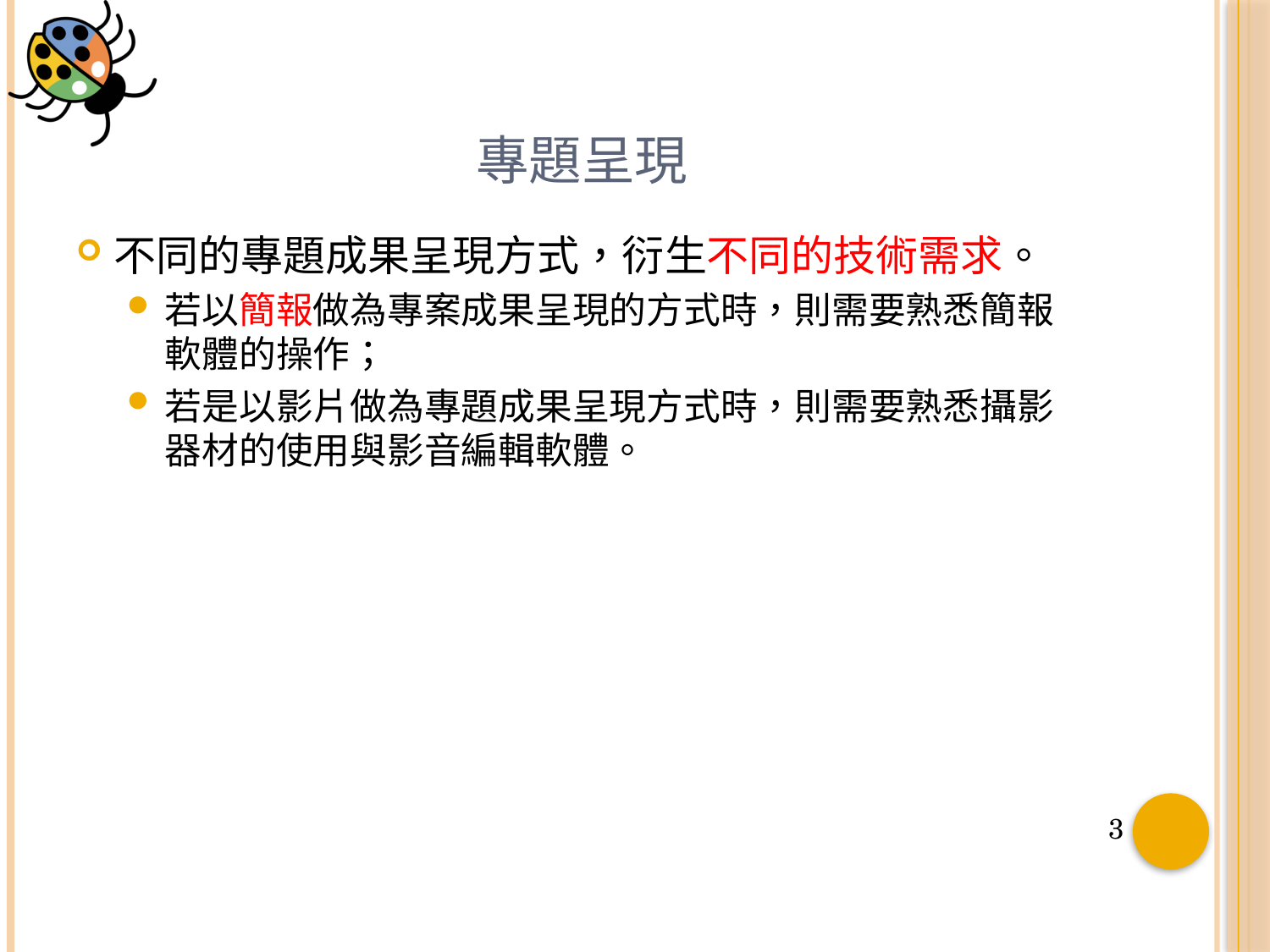

# 專題呈現
不同的專題成果呈現方式，衍生不同的技術需求。
若以簡報做為專案成果呈現的方式時，則需要熟悉簡報軟體的操作；
若是以影片做為專題成果呈現方式時，則需要熟悉攝影器材的使用與影音編輯軟體。